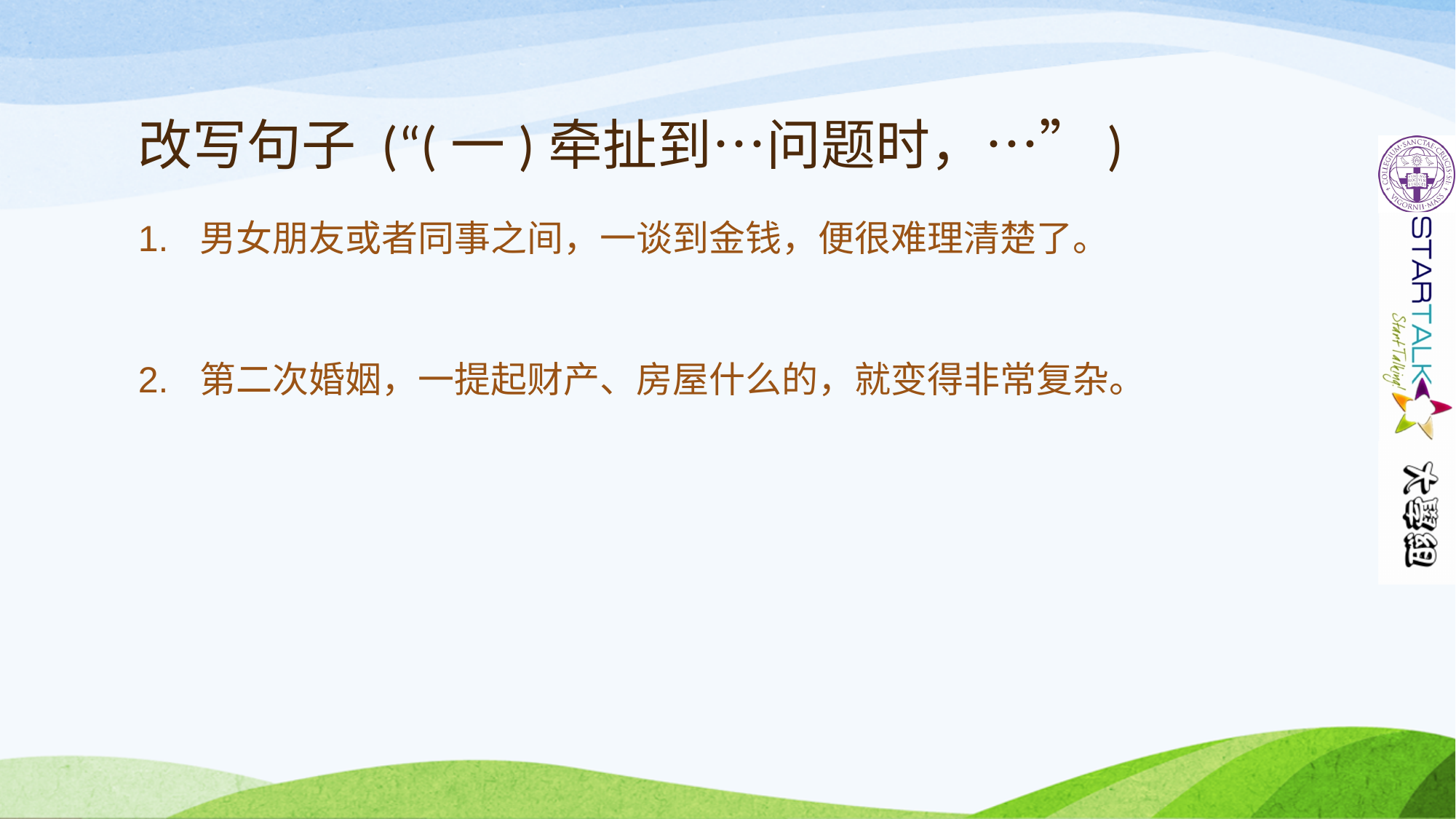

# 改写句子 (“(一)牵扯到…问题时，…”)
男女朋友或者同事之间，一谈到金钱，便很难理清楚了。

第二次婚姻，一提起财产、房屋什么的，就变得非常复杂。